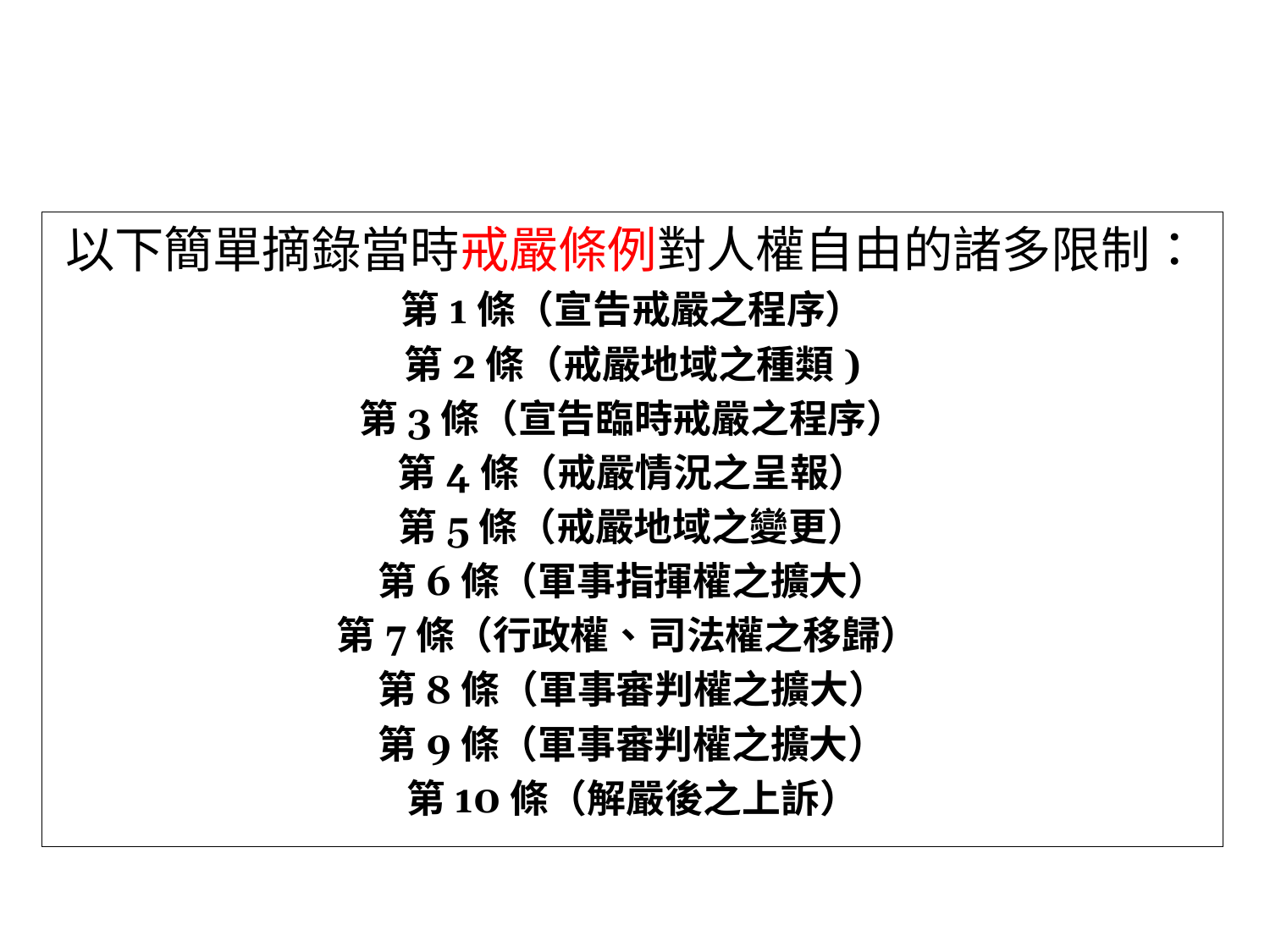

以下簡單摘錄當時戒嚴條例對人權自由的諸多限制：
第1條（宣告戒嚴之程序）
第2條（戒嚴地域之種類)
第3條（宣告臨時戒嚴之程序）
第4條（戒嚴情況之呈報）
第5條（戒嚴地域之變更）
第6條（軍事指揮權之擴大）
第7條（行政權、司法權之移歸）
第8條（軍事審判權之擴大）
第9條（軍事審判權之擴大）
第10條（解嚴後之上訴）